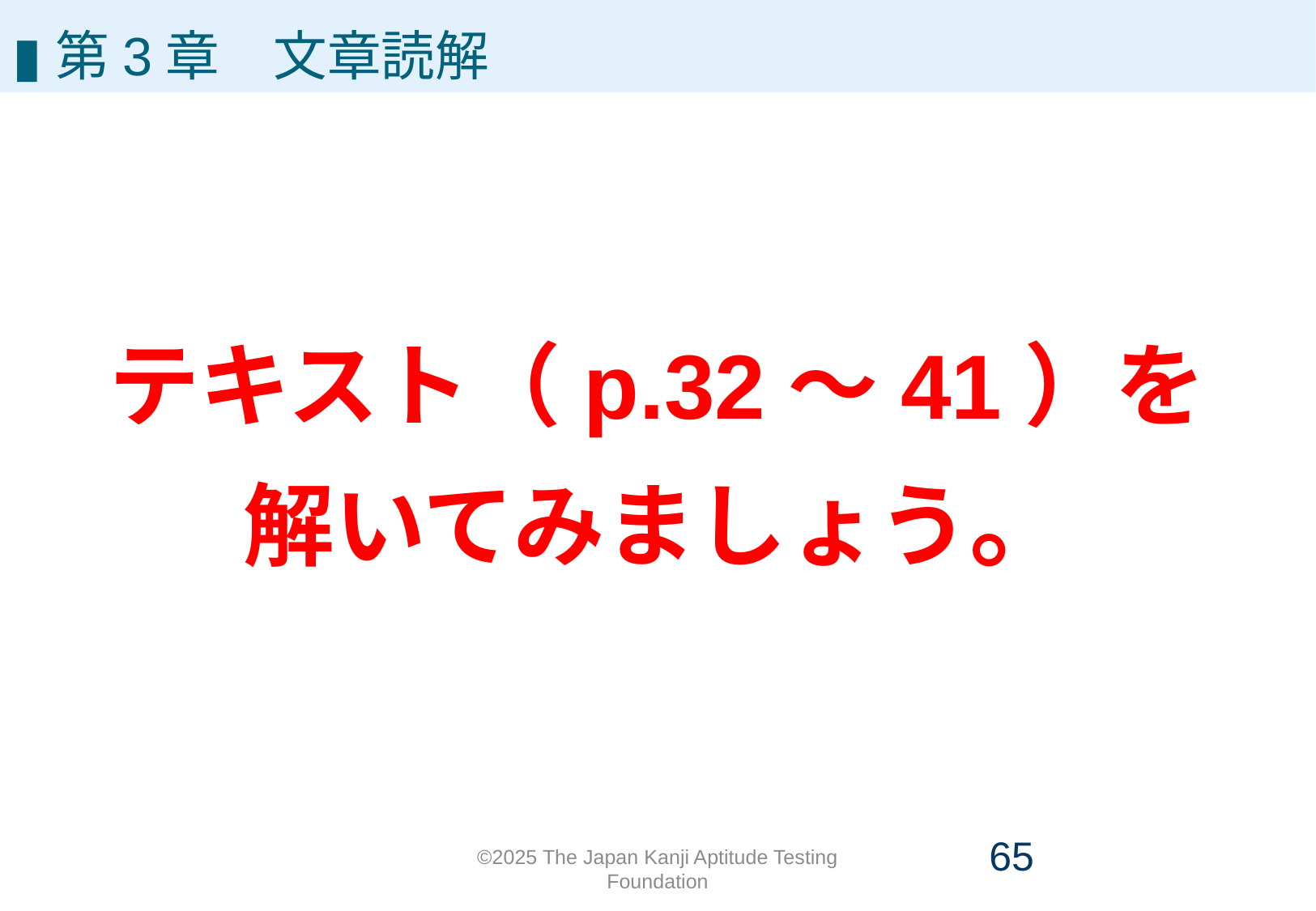

▮第3章　文章読解

テキスト（p.32～41）を
解いてみましょう。

©2025 The Japan Kanji Aptitude Testing Foundation
65